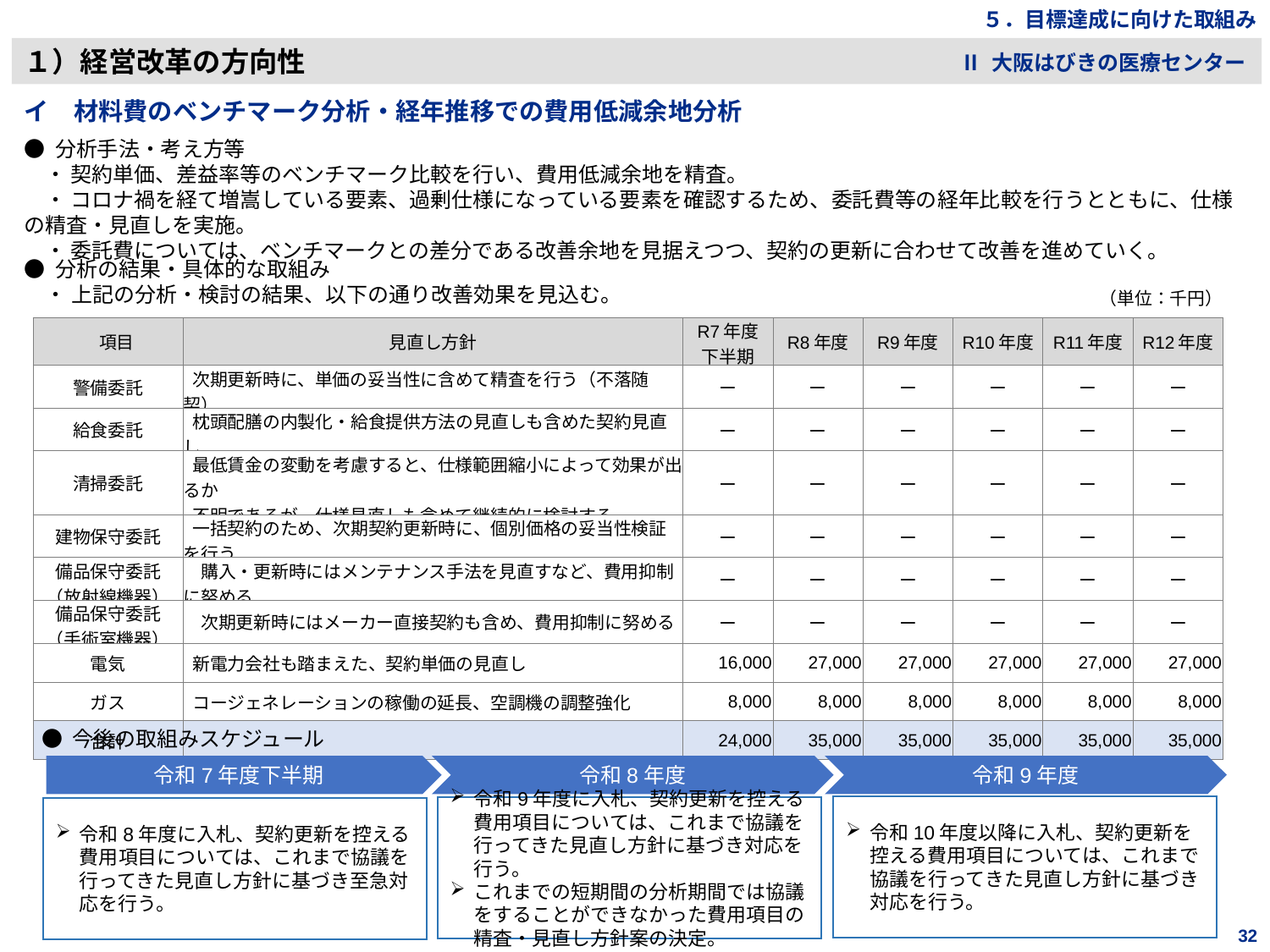

５．目標達成に向けた取組み
１）経営改革の方向性
Ⅱ 大阪はびきの医療センター
イ　材料費のベンチマーク分析・経年推移での費用低減余地分析
● 分析手法・考え方等
　・ 契約単価、差益率等のベンチマーク比較を行い、費用低減余地を精査。
　・ コロナ禍を経て増嵩している要素、過剰仕様になっている要素を確認するため、委託費等の経年比較を行うとともに、仕様の精査・見直しを実施。
　・ 委託費については、ベンチマークとの差分である改善余地を見据えつつ、契約の更新に合わせて改善を進めていく。
● 分析の結果・具体的な取組み
　・ 上記の分析・検討の結果、以下の通り改善効果を見込む。
（単位：千円）
| 項目 | 見直し方針 | R7年度 下半期 | R8年度 | R9年度 | R10年度 | R11年度 | R12年度 |
| --- | --- | --- | --- | --- | --- | --- | --- |
| 警備委託 | 次期更新時に、単価の妥当性に含めて精査を行う（不落随契） | ー | ー | ー | ー | ー | ー |
| 給食委託 | 枕頭配膳の内製化・給食提供方法の見直しも含めた契約見直し | ー | ー | ー | ー | ー | ー |
| 清掃委託 | 最低賃金の変動を考慮すると、仕様範囲縮小によって効果が出るか 不明であるが、仕様見直しも含めて継続的に検討する | ー | ー | ー | ー | ー | ー |
| 建物保守委託 | 一括契約のため、次期契約更新時に、個別価格の妥当性検証を行う | ー | ー | ー | ー | ー | ー |
| 備品保守委託 （放射線機器） | 購入・更新時にはメンテナンス手法を見直すなど、費用抑制に努める | ー | ー | ー | ー | ー | ー |
| 備品保守委託 （手術室機器） | 次期更新時にはメーカー直接契約も含め、費用抑制に努める | ー | ー | ー | ー | ー | ー |
| 電気 | 新電力会社も踏まえた、契約単価の見直し | 16,000 | 27,000 | 27,000 | 27,000 | 27,000 | 27,000 |
| ガス | コージェネレーションの稼働の延長、空調機の調整強化 | 8,000 | 8,000 | 8,000 | 8,000 | 8,000 | 8,000 |
| 合計 |  | 24,000 | 35,000 | 35,000 | 35,000 | 35,000 | 35,000 |
● 今後の取組みスケジュール
令和7年度下半期
令和8年度
令和9年度
令和10年度以降に入札、契約更新を控える費用項目については、これまで協議を行ってきた見直し方針に基づき対応を行う。
令和9年度に入札、契約更新を控える費用項目については、これまで協議を行ってきた見直し方針に基づき対応を行う。
これまでの短期間の分析期間では協議をすることができなかった費用項目の精査・見直し方針案の決定。
令和8年度に入札、契約更新を控える費用項目については、これまで協議を行ってきた見直し方針に基づき至急対応を行う。
32